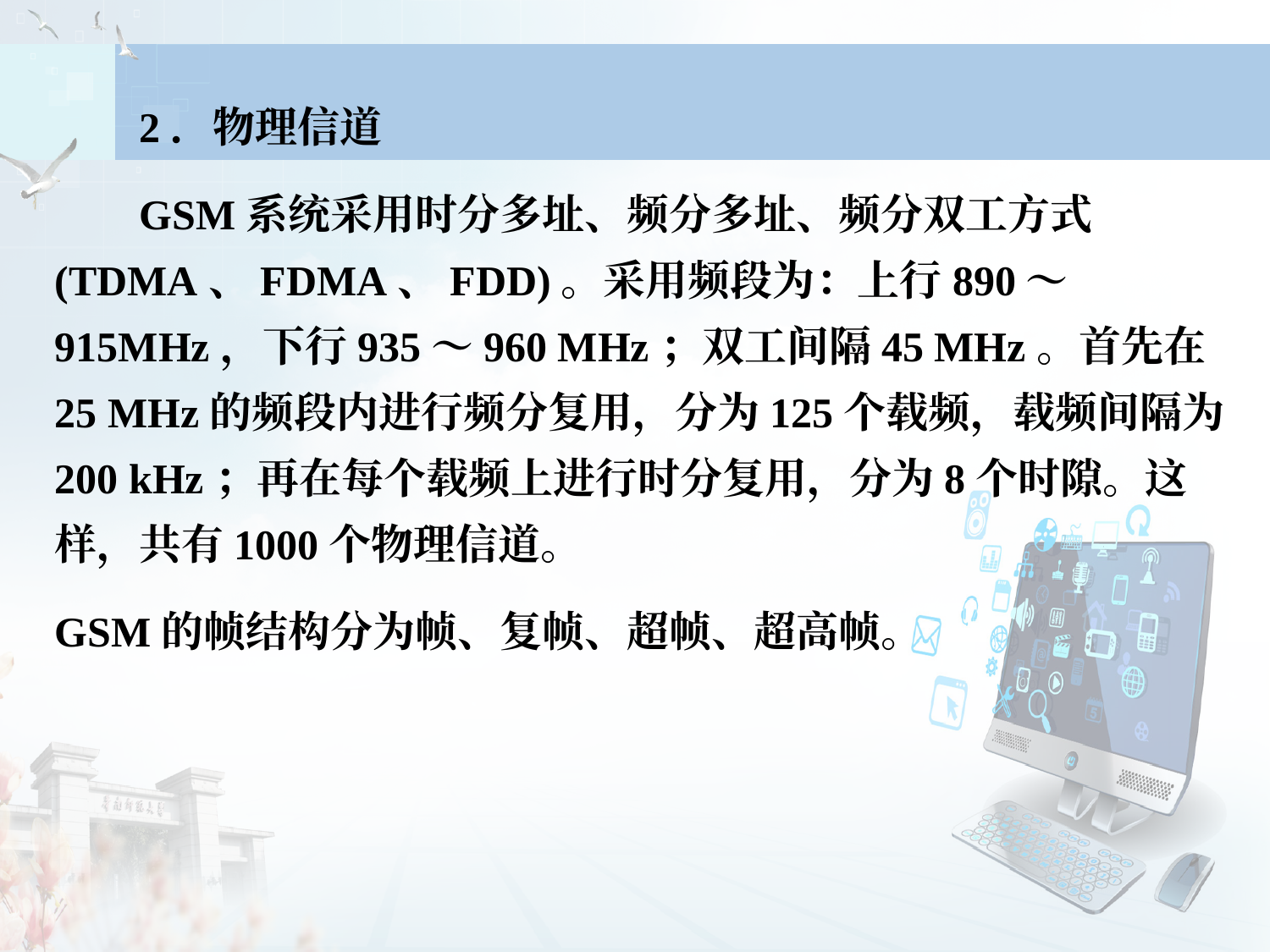

2．物理信道
        GSM系统采用时分多址、频分多址、频分双工方式(TDMA、FDMA、FDD)。采用频段为：上行890～915MHz，下行935～960 MHz；双工间隔45 MHz。首先在25 MHz的频段内进行频分复用，分为125个载频，载频间隔为200 kHz；再在每个载频上进行时分复用，分为8个时隙。这样，共有1000个物理信道。
GSM的帧结构分为帧、复帧、超帧、超高帧。